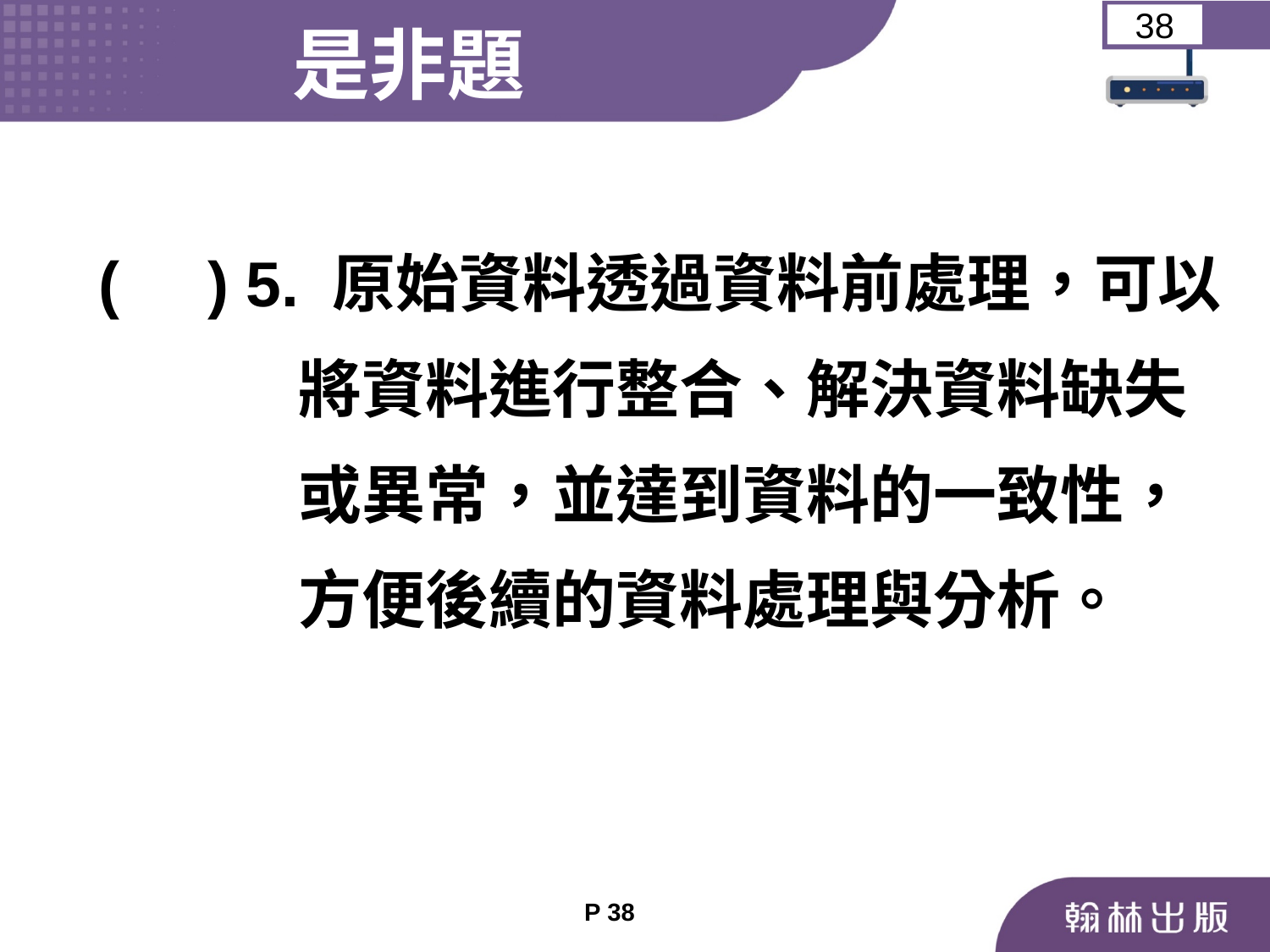

是非題

38
	  (     ) 5. 原始資料透過資料前處理，可以
                 將資料進行整合、解決資料缺失
                 或異常，並達到資料的一致性，
                 方便後續的資料處理與分析。
P 38